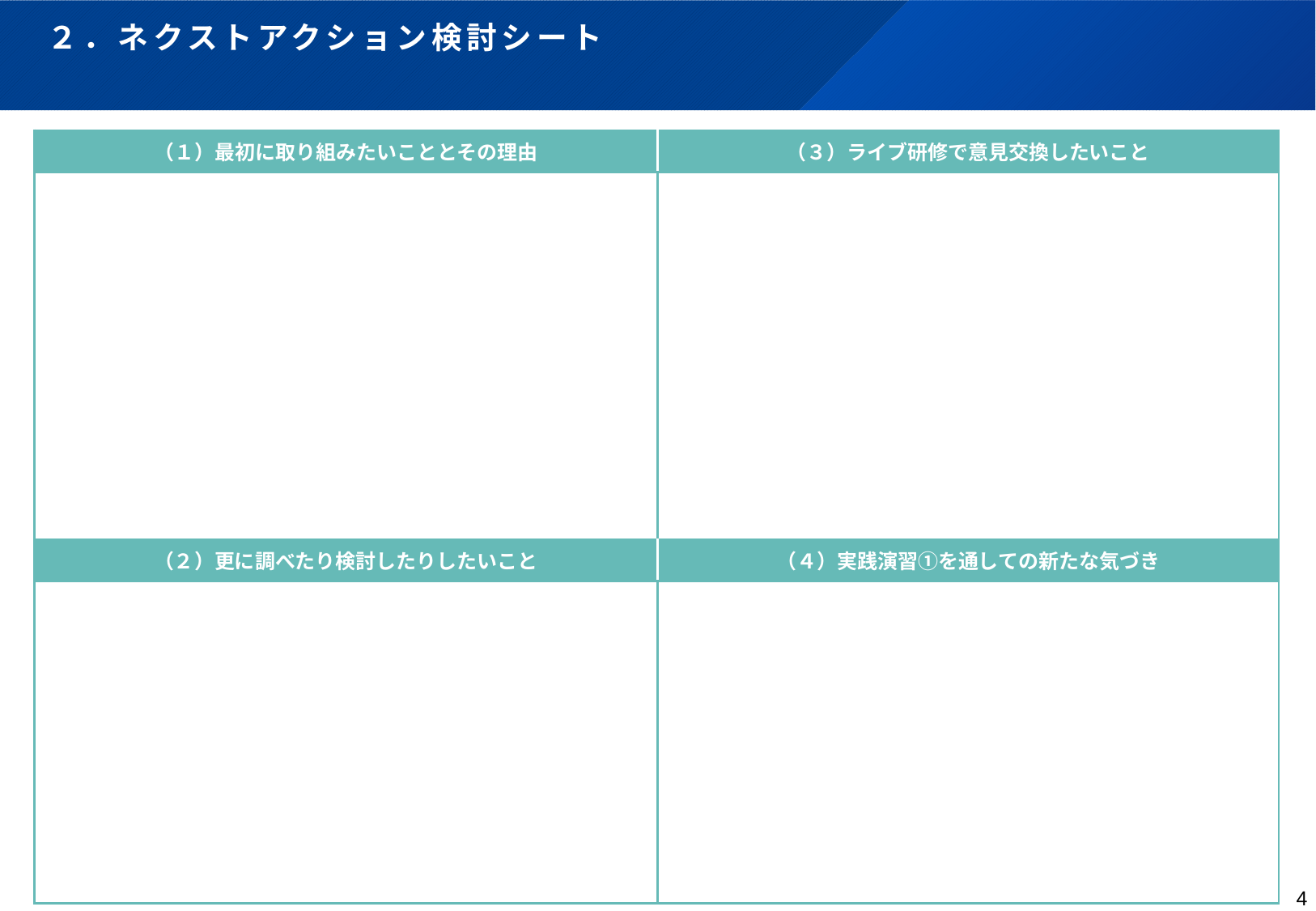

# ２．ネクストアクション検討シート
| （１）最初に取り組みたいこととその理由 | （３）ライブ研修で意見交換したいこと |
| --- | --- |
|  |  |
| （２）更に調べたり検討したりしたいこと | （４）実践演習①を通しての新たな気づき |
|  |  |
4